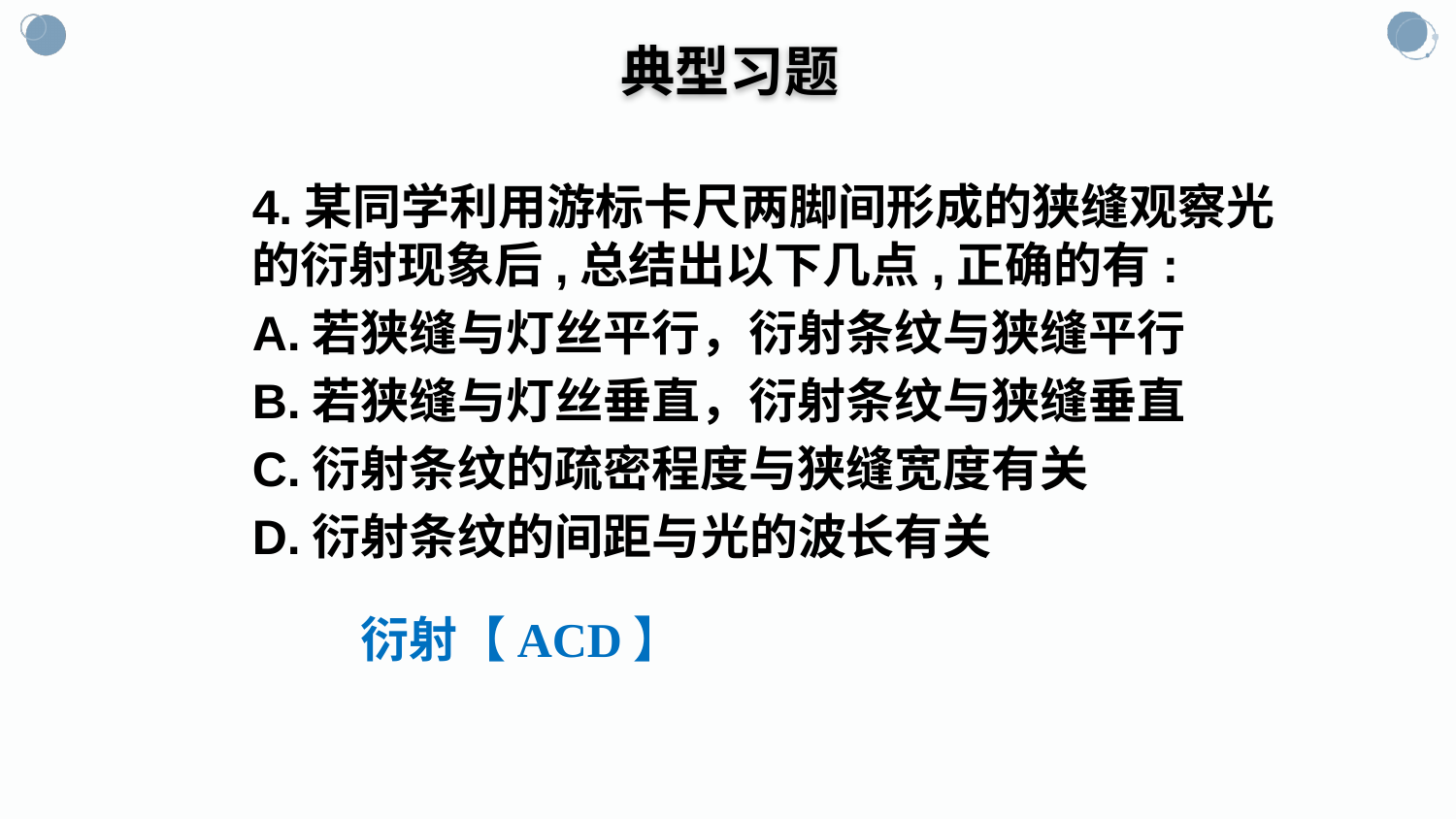

典型习题
4.某同学利用游标卡尺两脚间形成的狭缝观察光的衍射现象后,总结出以下几点,正确的有:
A.若狭缝与灯丝平行，衍射条纹与狭缝平行
B.若狭缝与灯丝垂直，衍射条纹与狭缝垂直
C.衍射条纹的疏密程度与狭缝宽度有关
D.衍射条纹的间距与光的波长有关
衍射【ACD】